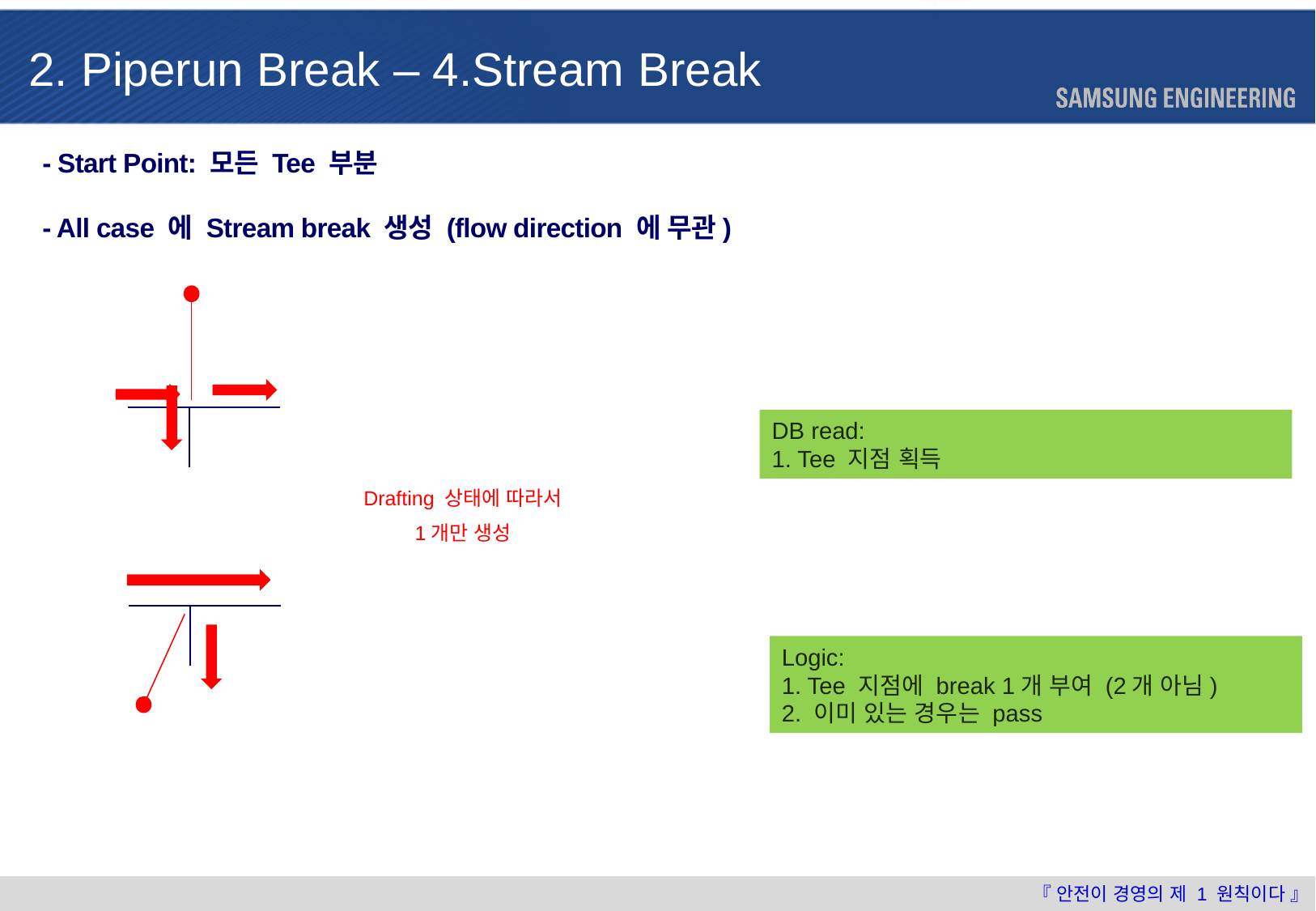

2. Piperun Break – 4.Stream Break
- Start Point: 모든 Tee 부분

- All case 에 Stream break 생성 (flow direction 에 무관)

DB read:
1. Tee 지점 획득
Drafting 상태에 따라서
1개만 생성

Logic:
1. Tee 지점에 break 1개 부여 (2개 아님)
2. 이미 있는 경우는 pass